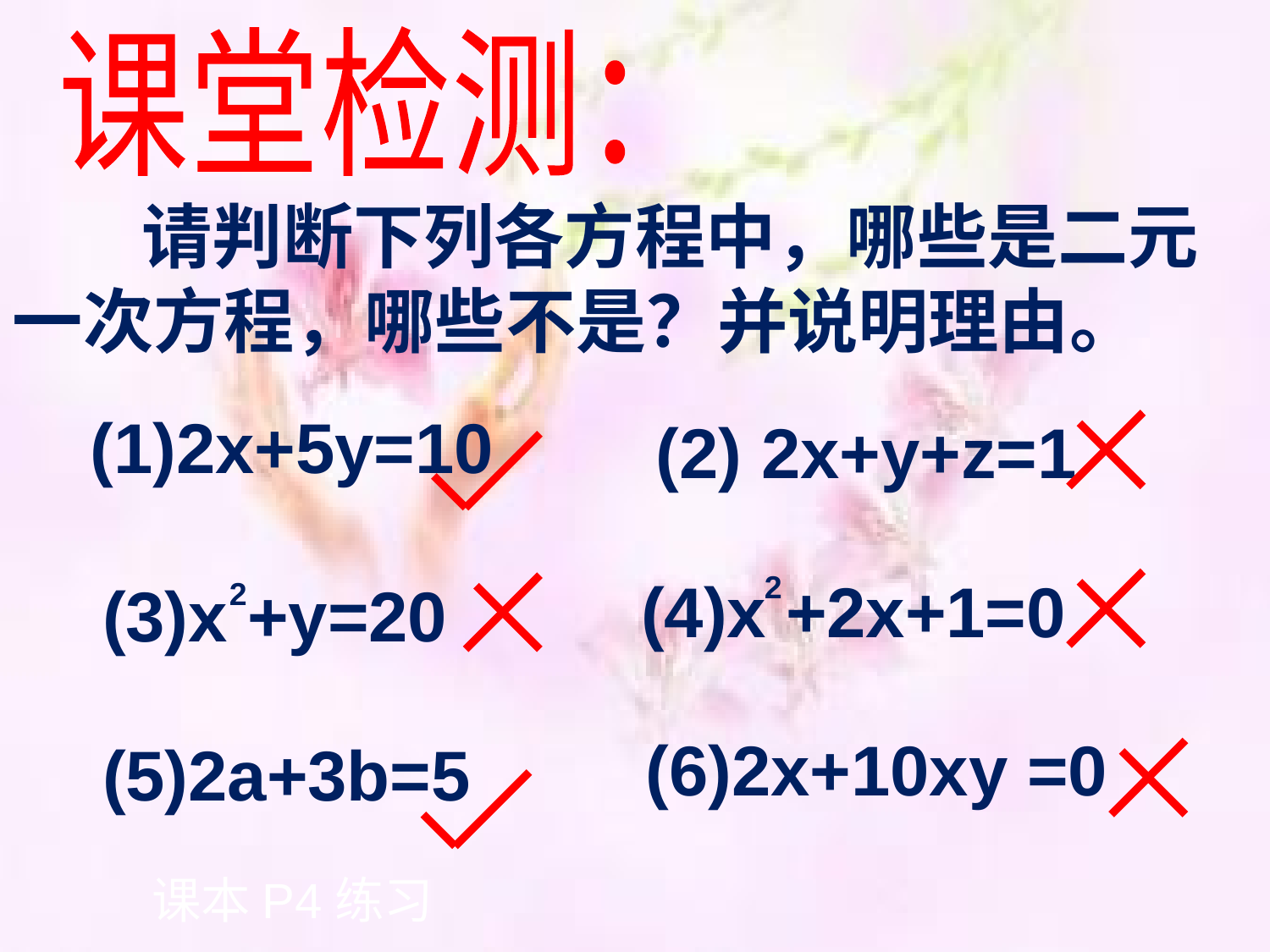

课堂检测：
       请判断下列各方程中，哪些是二元一次方程，哪些不是？并说明理由。
(1)2x+5y=10
(2) 2x+y+z=1

(4)x +2x+1=0
2
(3)x +y=20
2

(6)2x+10xy =0
(5)2a+3b=5

课本P4练习